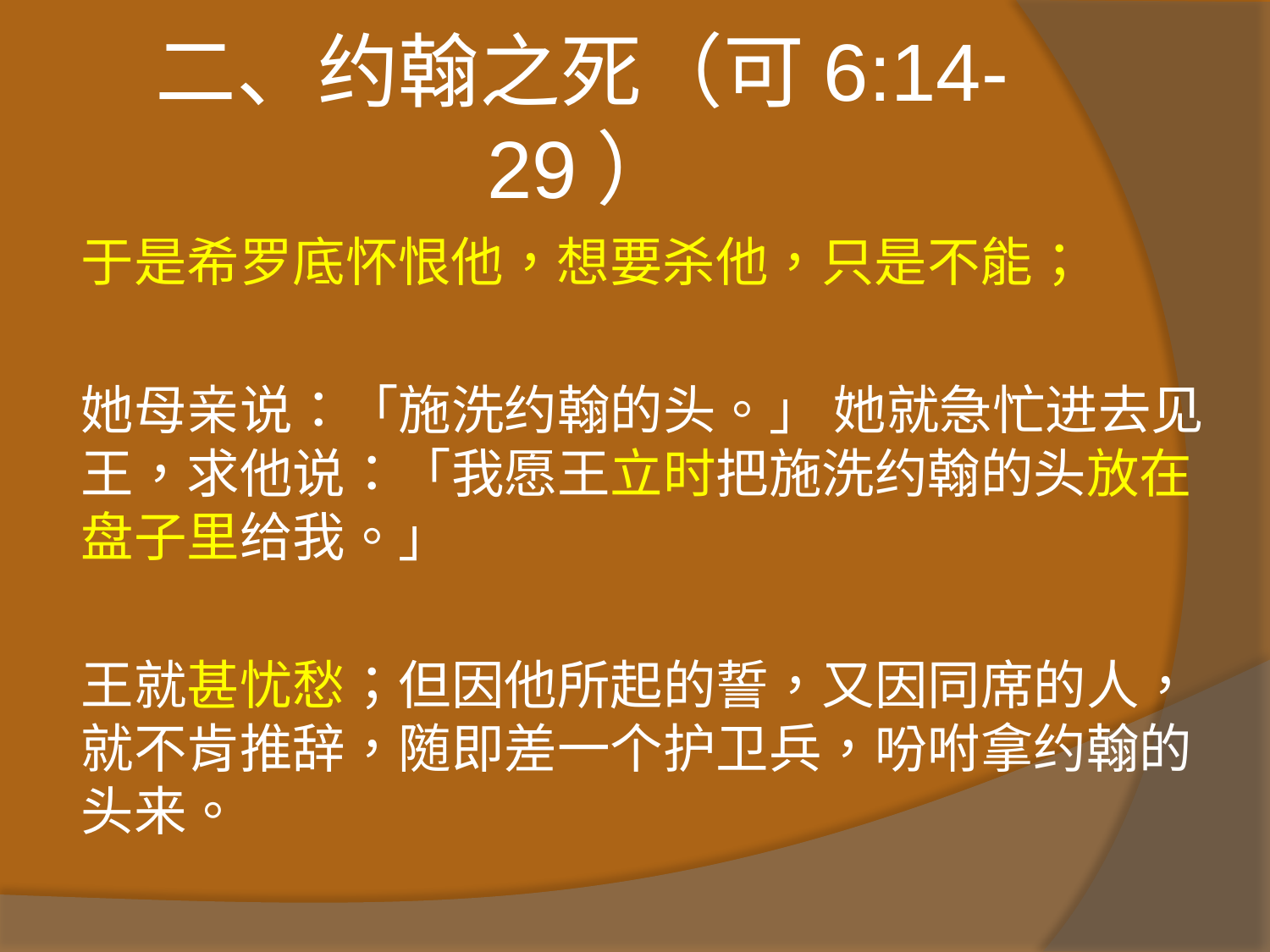

# 二、约翰之死（可6:14-29）
于是希罗底怀恨他，想要杀他，只是不能；

她母亲说：「施洗约翰的头。」 她就急忙进去见王，求他说：「我愿王立时把施洗约翰的头放在盘子里给我。」

王就甚忧愁；但因他所起的誓，又因同席的人，就不肯推辞，随即差一个护卫兵，吩咐拿约翰的头来。